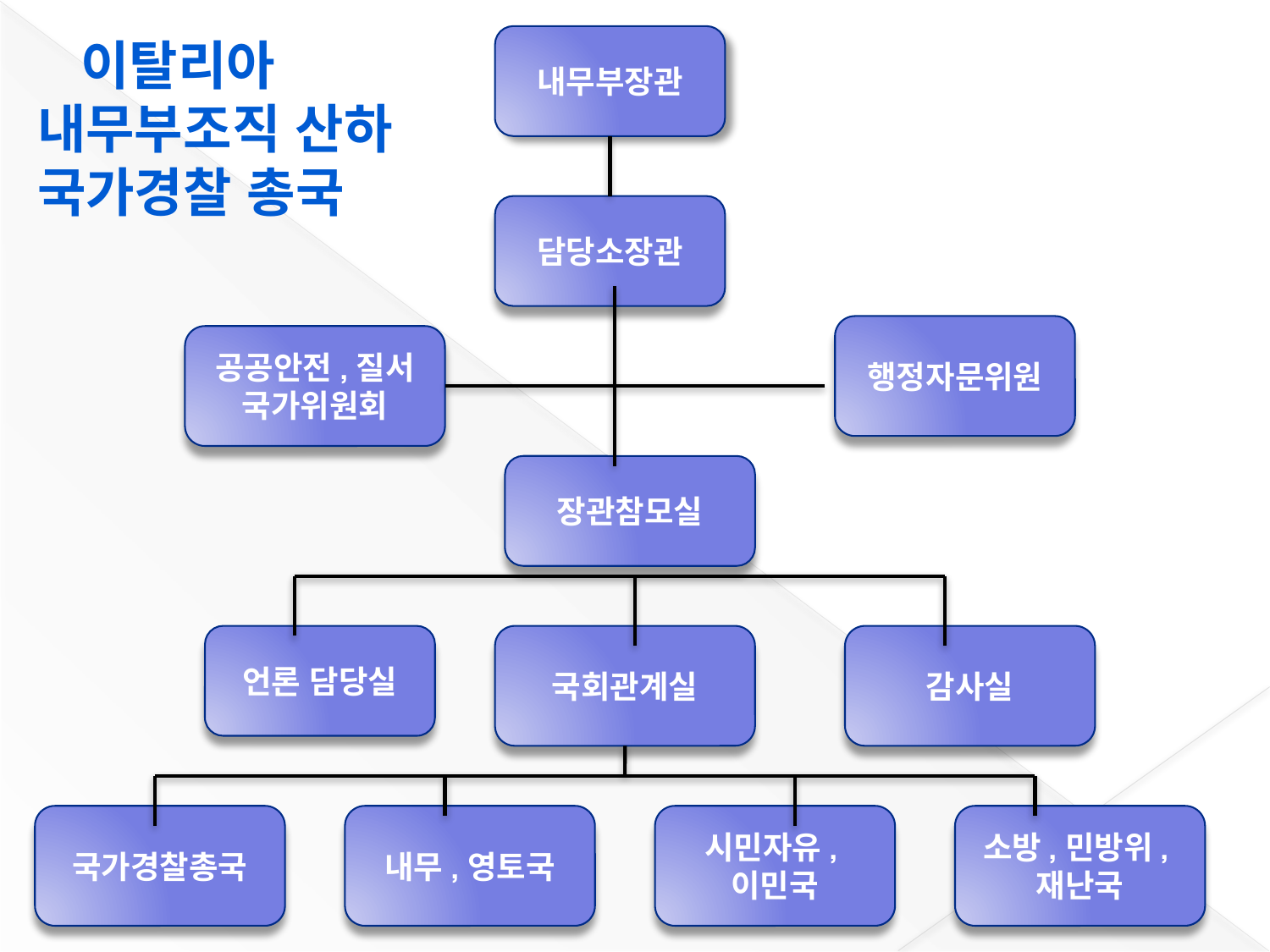

이탈리아
내무부조직 산하
국가경찰 총국
내무부장관
담당소장관
행정자문위원
공공안전,질서 국가위원회
장관참모실
언론 담당실
국회관계실
감사실
국가경찰총국
내무,영토국
시민자유,이민국
소방,민방위,재난국